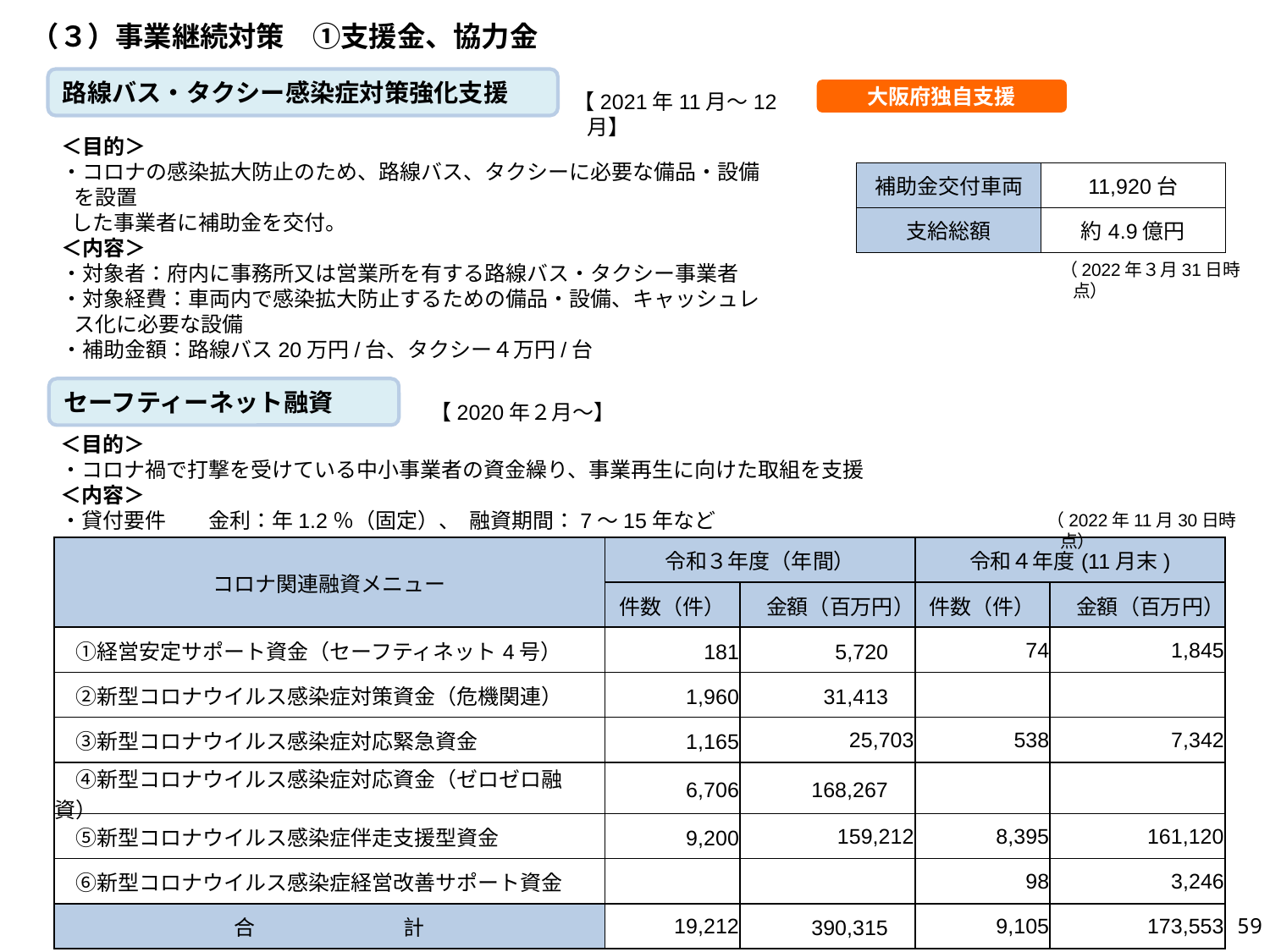

（３）事業継続対策　①支援金、協力金
路線バス・タクシー感染症対策強化支援
大阪府独自支援
【2021年11月～12月】
＜目的＞
・コロナの感染拡大防止のため、路線バス、タクシーに必要な備品・設備を設置
 した事業者に補助金を交付。
＜内容＞
・対象者：府内に事務所又は営業所を有する路線バス・タクシー事業者
・対象経費：車両内で感染拡大防止するための備品・設備、キャッシュレス化に必要な設備
・補助金額：路線バス20万円/台、タクシー４万円/台
| 補助金交付車両 | 11,920台 |
| --- | --- |
| 支給総額 | 約4.9億円 |
（2022年３月31日時点）
セーフティーネット融資
【2020年２月～】
＜目的＞
・コロナ禍で打撃を受けている中小事業者の資金繰り、事業再生に向けた取組を支援
＜内容＞
・貸付要件　　金利：年1.2％（固定）、  融資期間：7～15年など
（2022年11月30日時点）
| コロナ関連融資メニュー | 令和３年度（年間） |  | 令和４年度(11月末) |  |
| --- | --- | --- | --- | --- |
|  | 件数（件） | 金額（百万円） | 件数（件） | 金額（百万円） |
| ①経営安定サポート資金（セーフティネット4号） | 181 | 5,720 | 74 | 1,845 |
| ②新型コロナウイルス感染症対策資金（危機関連） | 1,960 | 31,413 |  |  |
| ③新型コロナウイルス感染症対応緊急資金 | 1,165 | 25,703 | 538 | 7,342 |
| ④新型コロナウイルス感染症対応資金（ゼロゼロ融資） | 6,706 | 168,267 |  |  |
| ⑤新型コロナウイルス感染症伴走支援型資金 | 9,200 | 159,212 | 8,395 | 161,120 |
| ⑥新型コロナウイルス感染症経営改善サポート資金 |  |  | 98 | 3,246 |
| 合　　　　　　　計 | 19,212 | 390,315 | 9,105 | 173,553 |
59